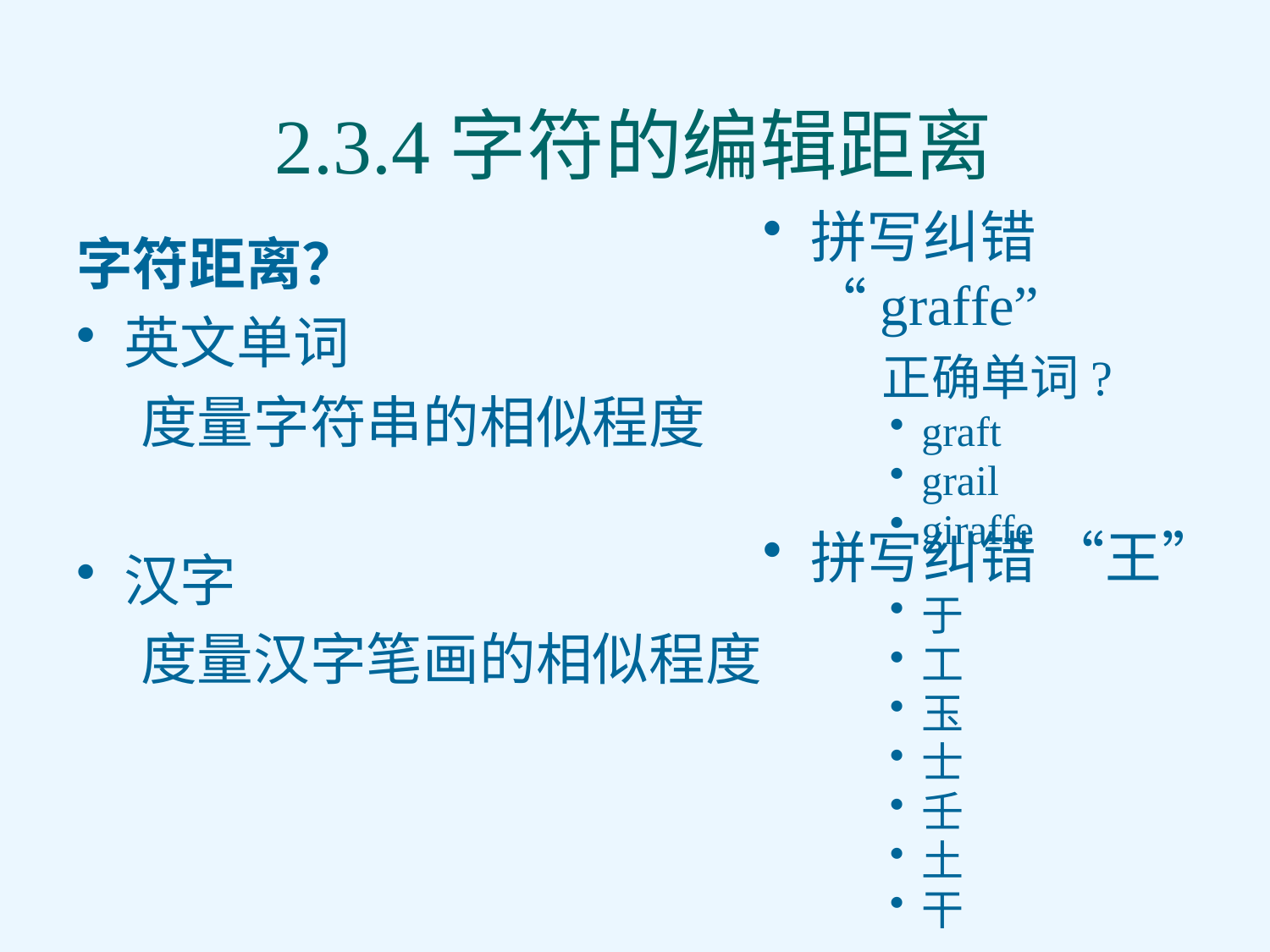

# 2.3.4字符的编辑距离
拼写纠错 “graffe”
    正确单词?
graft
grail
giraffe

字符距离？
英文单词
    度量字符串的相似程度

汉字
    度量汉字笔画的相似程度
拼写纠错 “王”
于
工
玉
士
壬
土
干